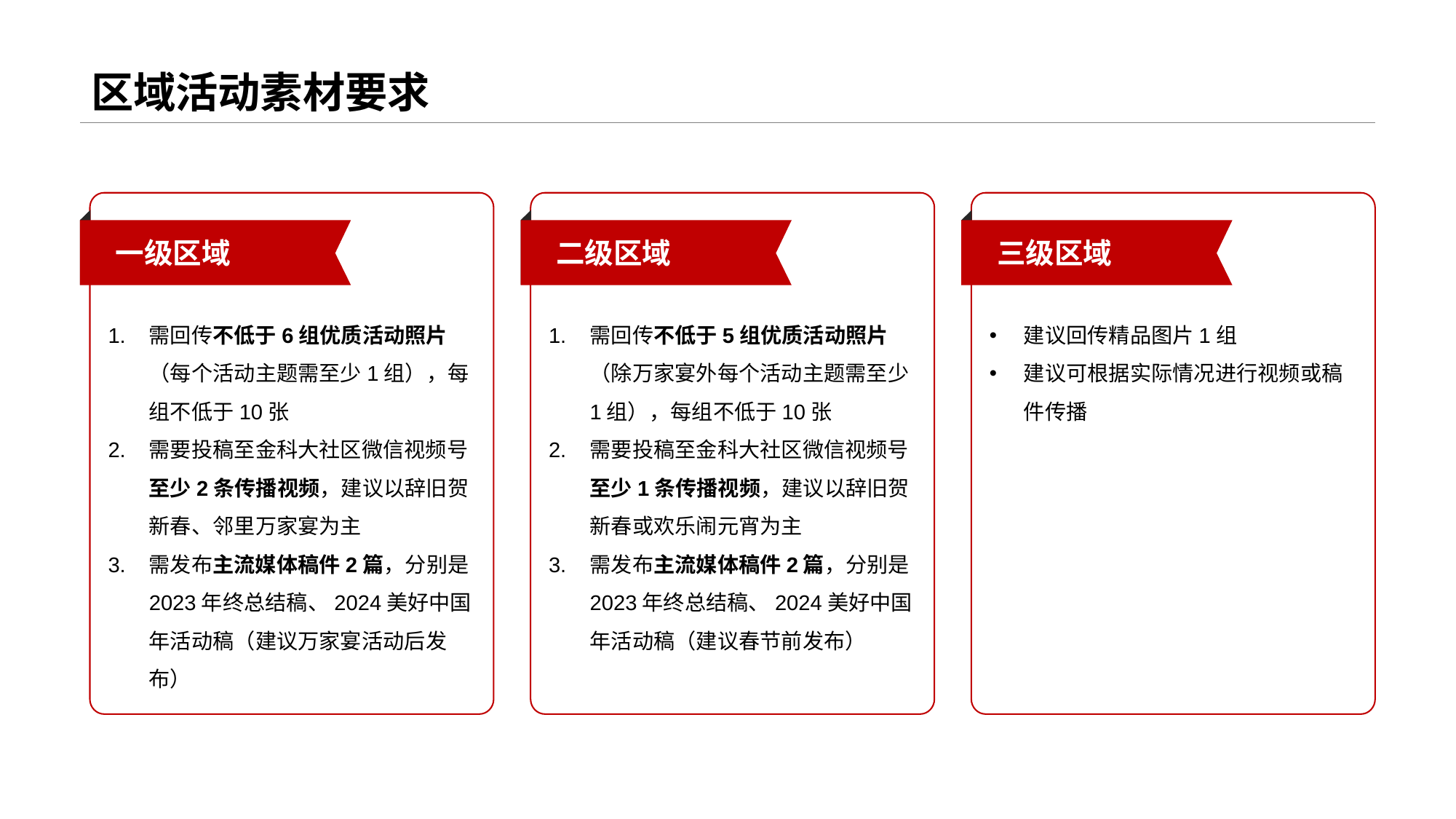

# 区域活动素材要求

一级区域
需回传不低于6组优质活动照片（每个活动主题需至少1组），每组不低于10张
需要投稿至金科大社区微信视频号至少2条传播视频，建议以辞旧贺新春、邻里万家宴为主
需发布主流媒体稿件2篇，分别是2023年终总结稿、2024美好中国年活动稿（建议万家宴活动后发布）

二级区域
需回传不低于5组优质活动照片（除万家宴外每个活动主题需至少1组），每组不低于10张
需要投稿至金科大社区微信视频号至少1条传播视频，建议以辞旧贺新春或欢乐闹元宵为主
需发布主流媒体稿件2篇，分别是2023年终总结稿、2024美好中国年活动稿（建议春节前发布）

三级区域
建议回传精品图片1组
建议可根据实际情况进行视频或稿件传播